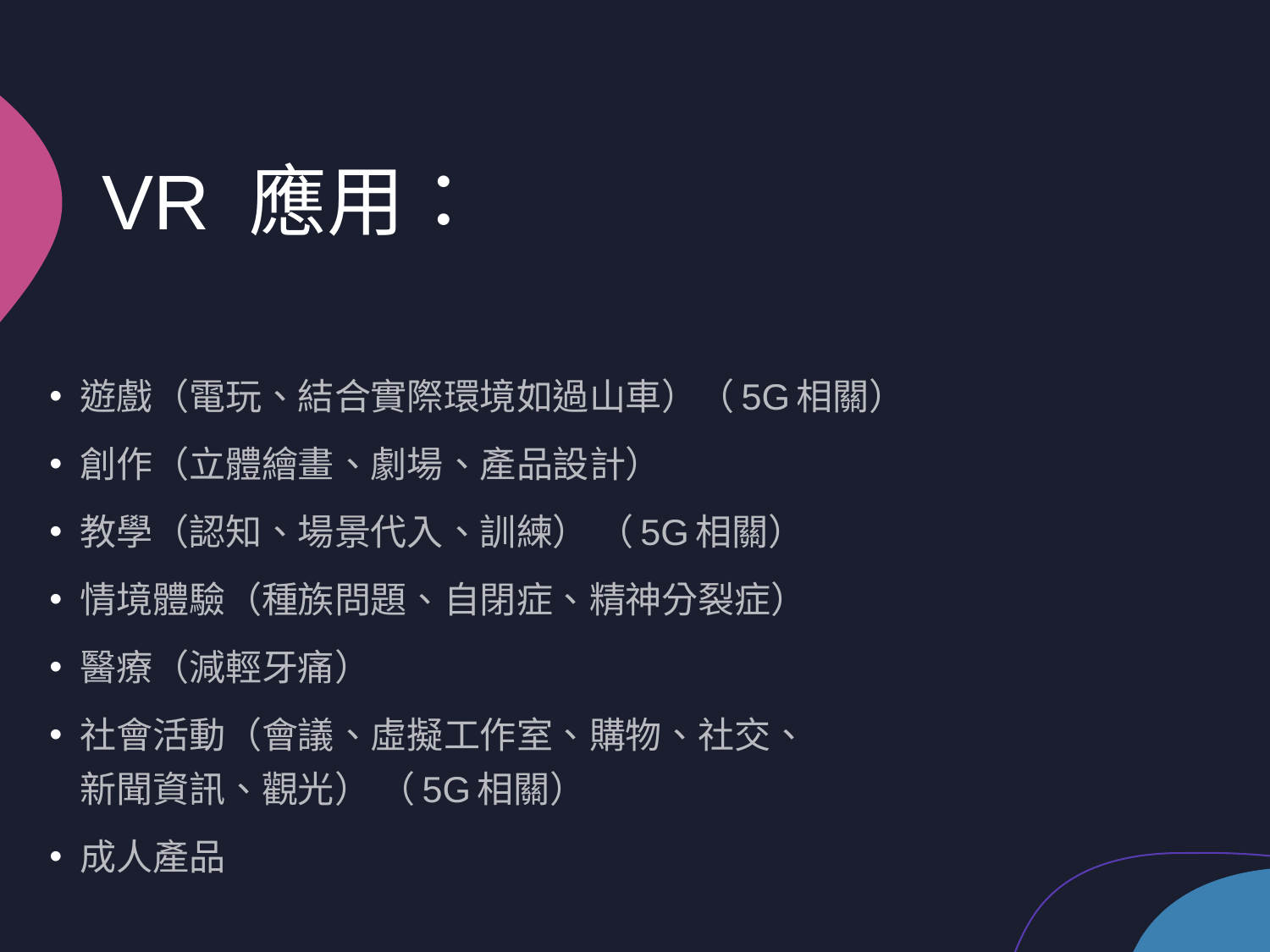

# VR 應用：
遊戲（電玩、結合實際環境如過山車）（5G相關）
創作（立體繪畫、劇場、產品設計）
教學（認知、場景代入、訓練） （5G相關）
情境體驗（種族問題、自閉症、精神分裂症）
醫療（減輕牙痛）
社會活動（會議、虛擬工作室、購物、社交、
新聞資訊、觀光） （5G相關）
成人產品